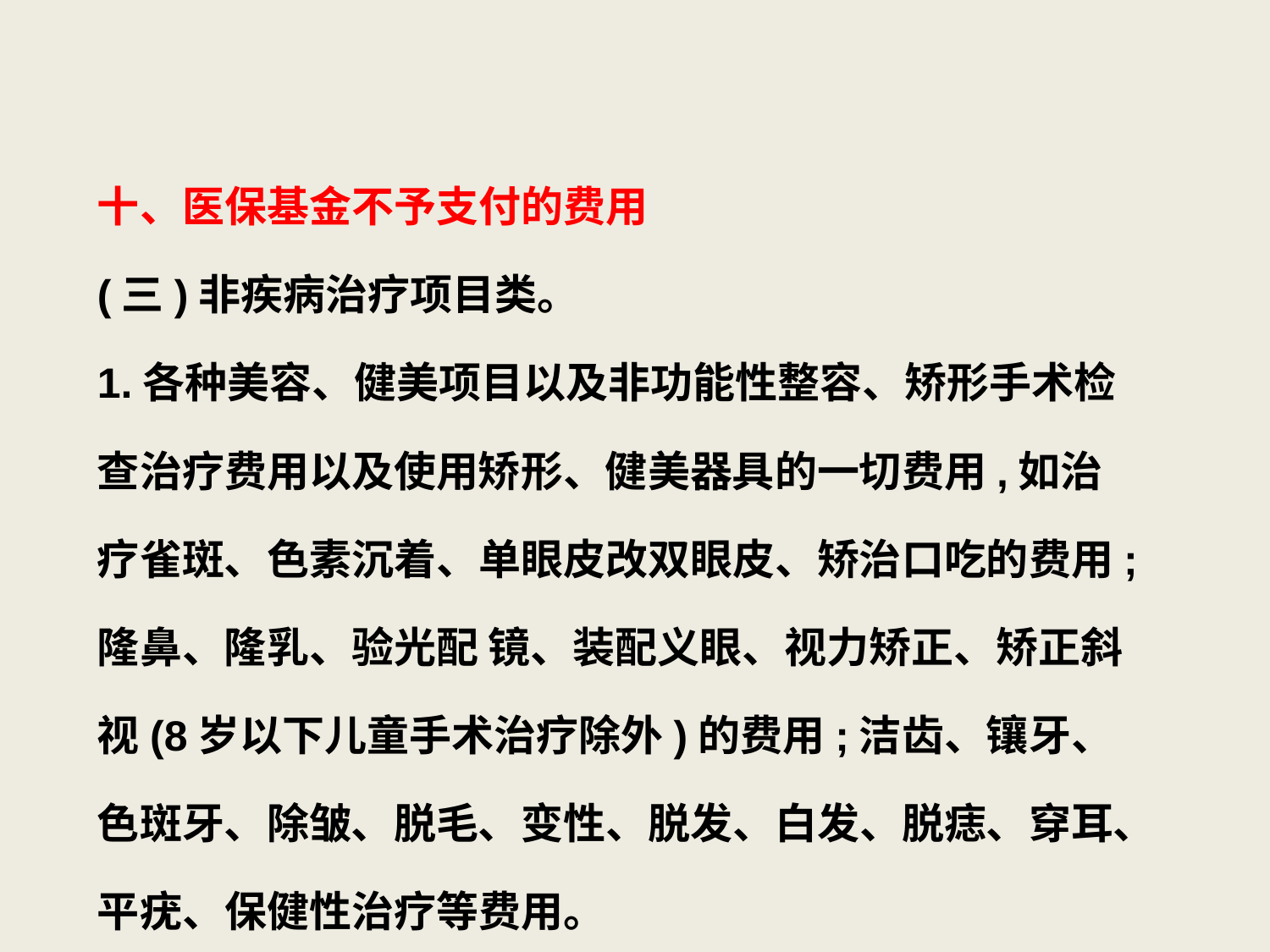

十、医保基金不予支付的费用
(三)非疾病治疗项目类。
1.各种美容、健美项目以及非功能性整容、矫形手术检查治疗费用以及使用矫形、健美器具的一切费用,如治疗雀斑、色素沉着、单眼皮改双眼皮、矫治口吃的费用;隆鼻、隆乳、验光配 镜、装配义眼、视力矫正、矫正斜视(8岁以下儿童手术治疗除外)的费用;洁齿、镶牙、色斑牙、除皱、脱毛、变性、脱发、白发、脱痣、穿耳、平疣、保健性治疗等费用。